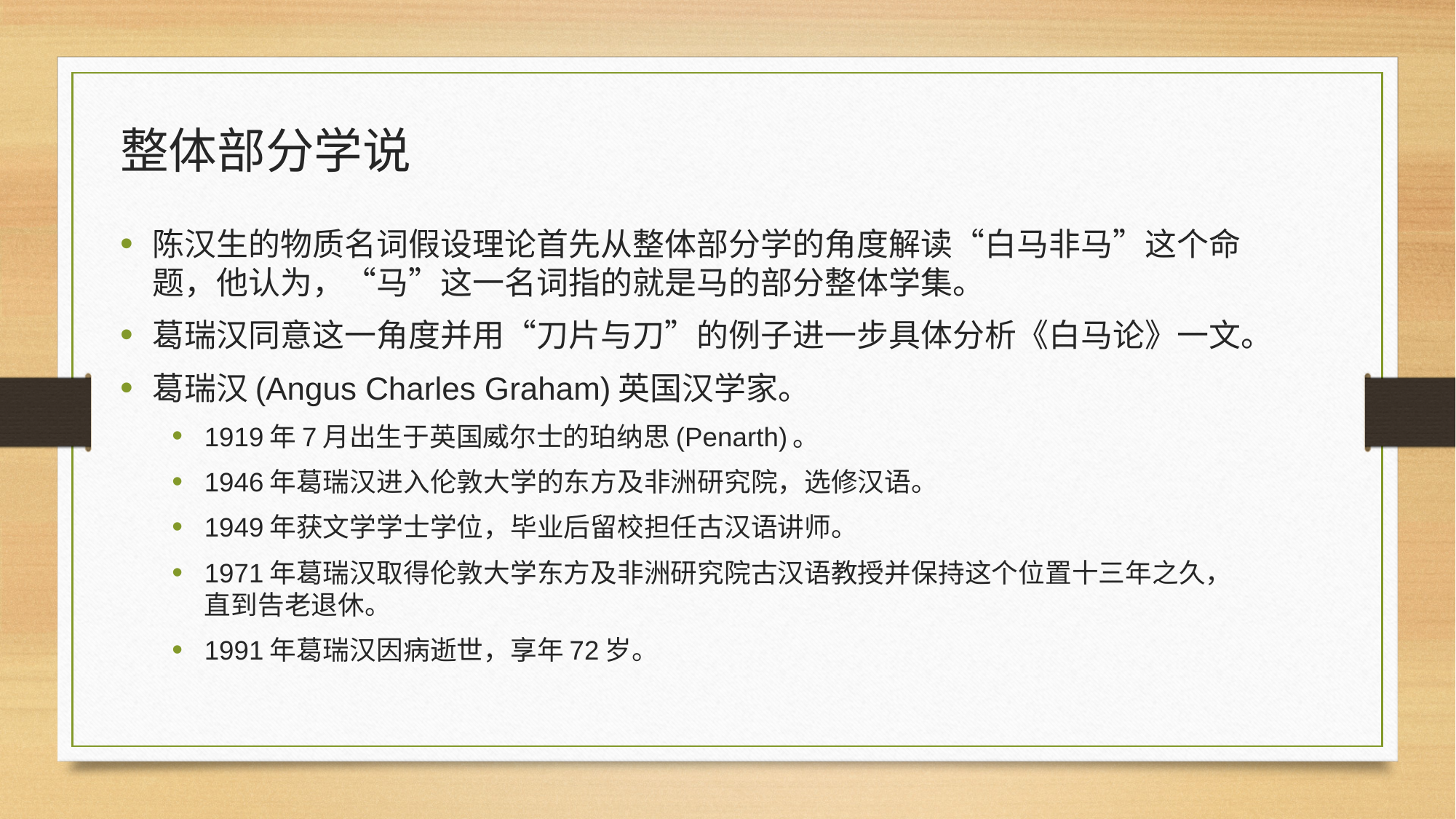

整体部分学说
陈汉生的物质名词假设理论首先从整体部分学的角度解读“白马非马”这个命题，他认为，“马”这一名词指的就是马的部分整体学集。
葛瑞汉同意这一角度并用“刀片与刀”的例子进一步具体分析《白马论》一文。
葛瑞汉(Angus Charles Graham)英国汉学家。
1919年7月出生于英国威尔士的珀纳思(Penarth)。
1946年葛瑞汉进入伦敦大学的东方及非洲研究院，选修汉语。
1949年获文学学士学位，毕业后留校担任古汉语讲师。
1971年葛瑞汉取得伦敦大学东方及非洲研究院古汉语教授并保持这个位置十三年之久，直到告老退休。
1991年葛瑞汉因病逝世，享年72岁。